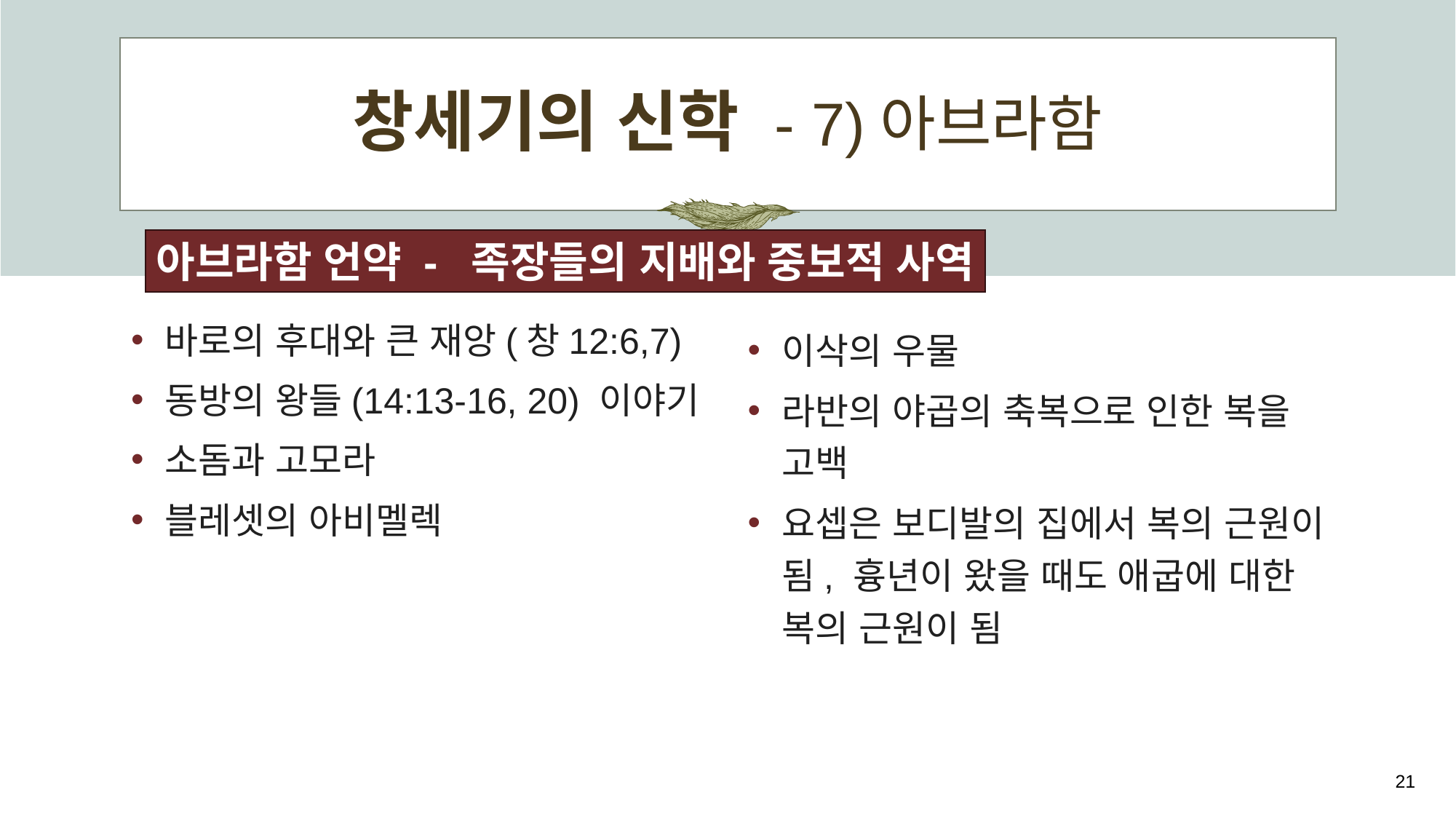

# 창세기의 신학 - 7)아브라함
아브라함 언약 -  족장들의 지배와 중보적 사역
바로의 후대와 큰 재앙(창12:6,7)
동방의 왕들(14:13-16, 20) 이야기
소돔과 고모라
블레셋의 아비멜렉

이삭의 우물
라반의 야곱의 축복으로 인한 복을 고백
요셉은 보디발의 집에서 복의 근원이 됨, 흉년이 왔을 때도 애굽에 대한 복의 근원이 됨

21